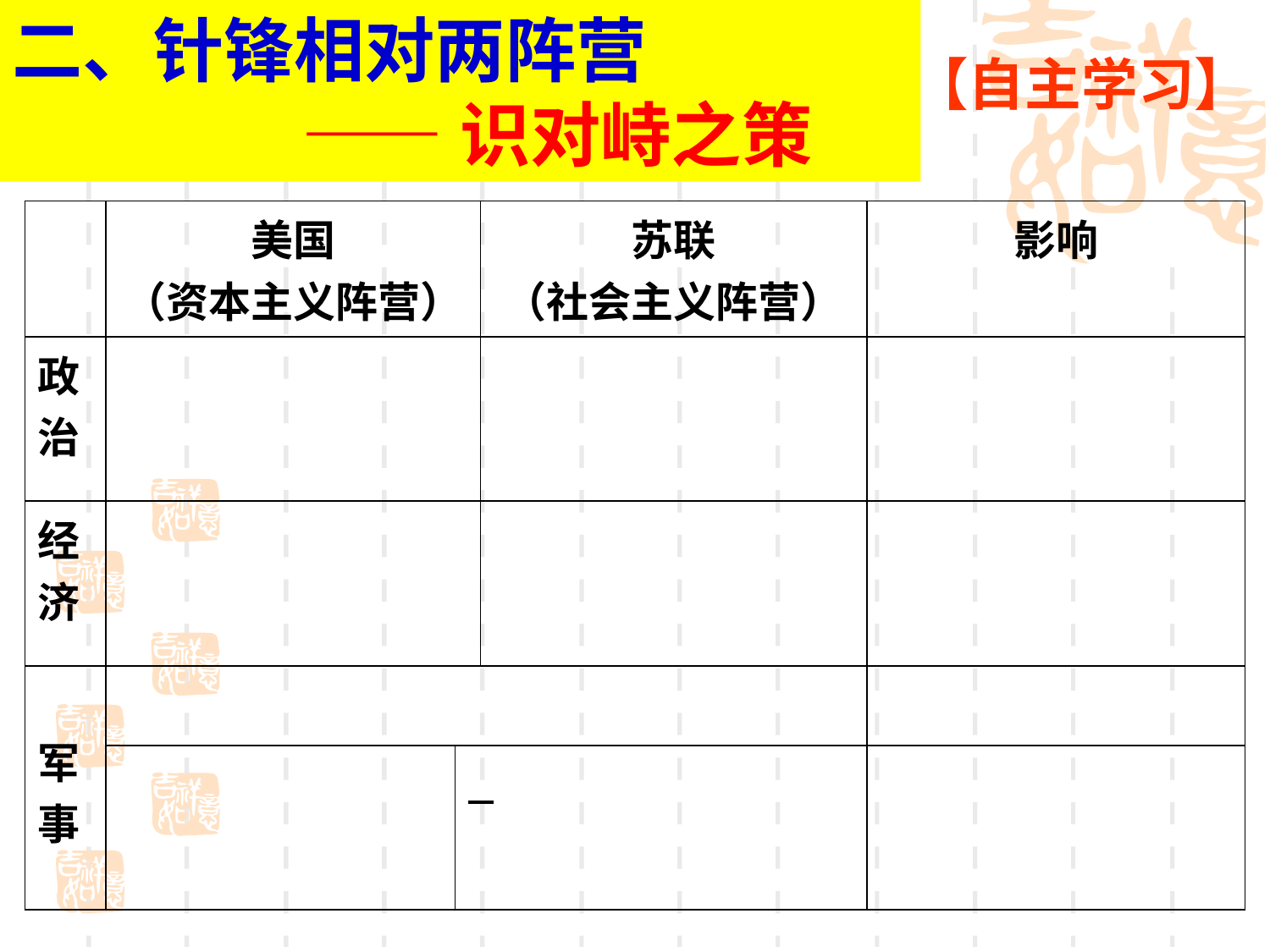

二、针锋相对两阵营
                  ——识对峙之策
【自主学习】
|  | 美国 （资本主义阵营） |  | 苏联 （社会主义阵营） | 影响 |
| --- | --- | --- | --- | --- |
| 政治 |  |  |  |  |
| 经济 |  |  |  |  |
| 军事 |  |  |  |  |
|  |  |  |  |  |